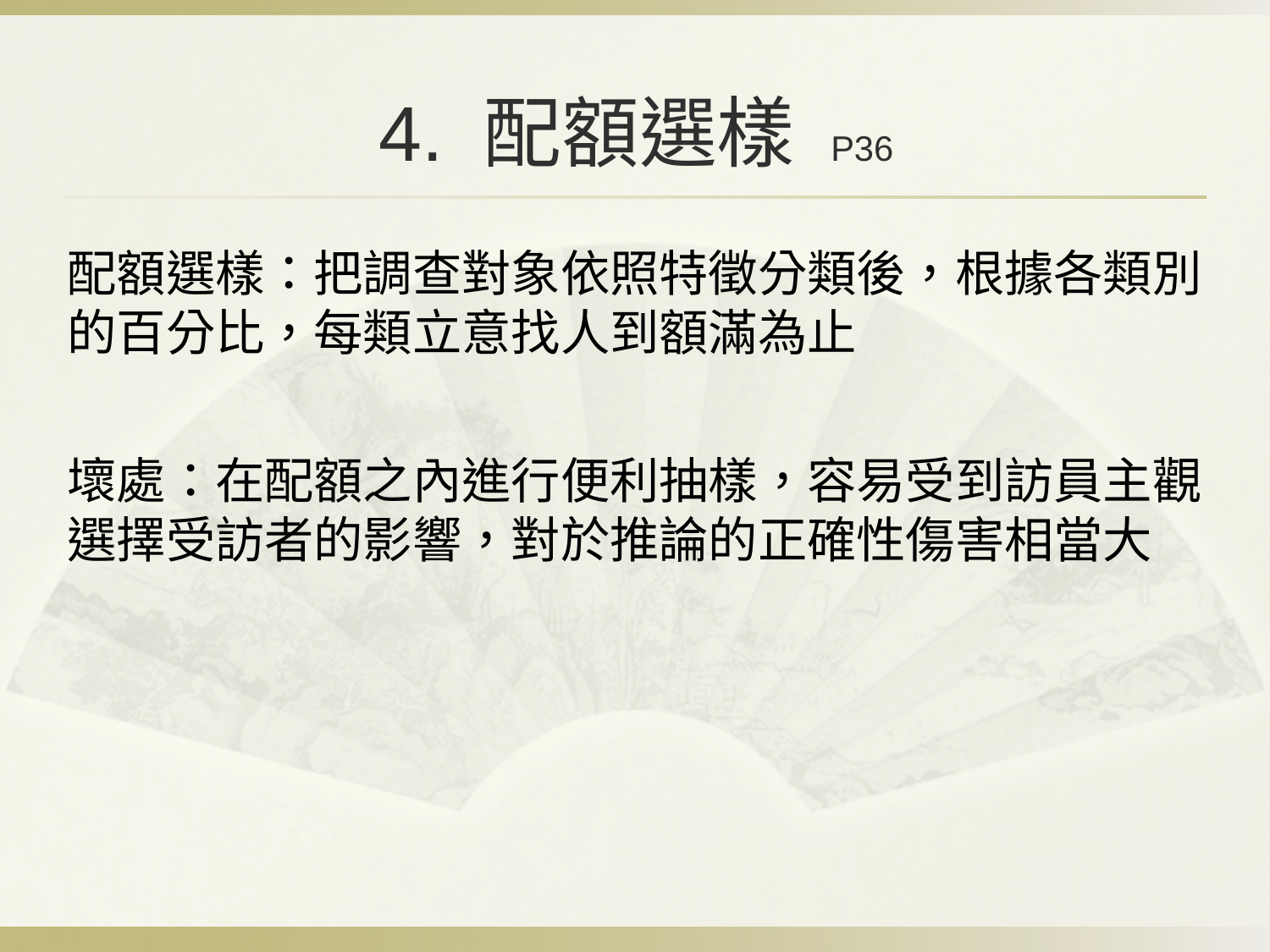

# 4. 配額選樣 P36
配額選樣：把調查對象依照特徵分類後，根據各類別的百分比，每類立意找人到額滿為止

壞處：在配額之內進行便利抽樣，容易受到訪員主觀選擇受訪者的影響，對於推論的正確性傷害相當大